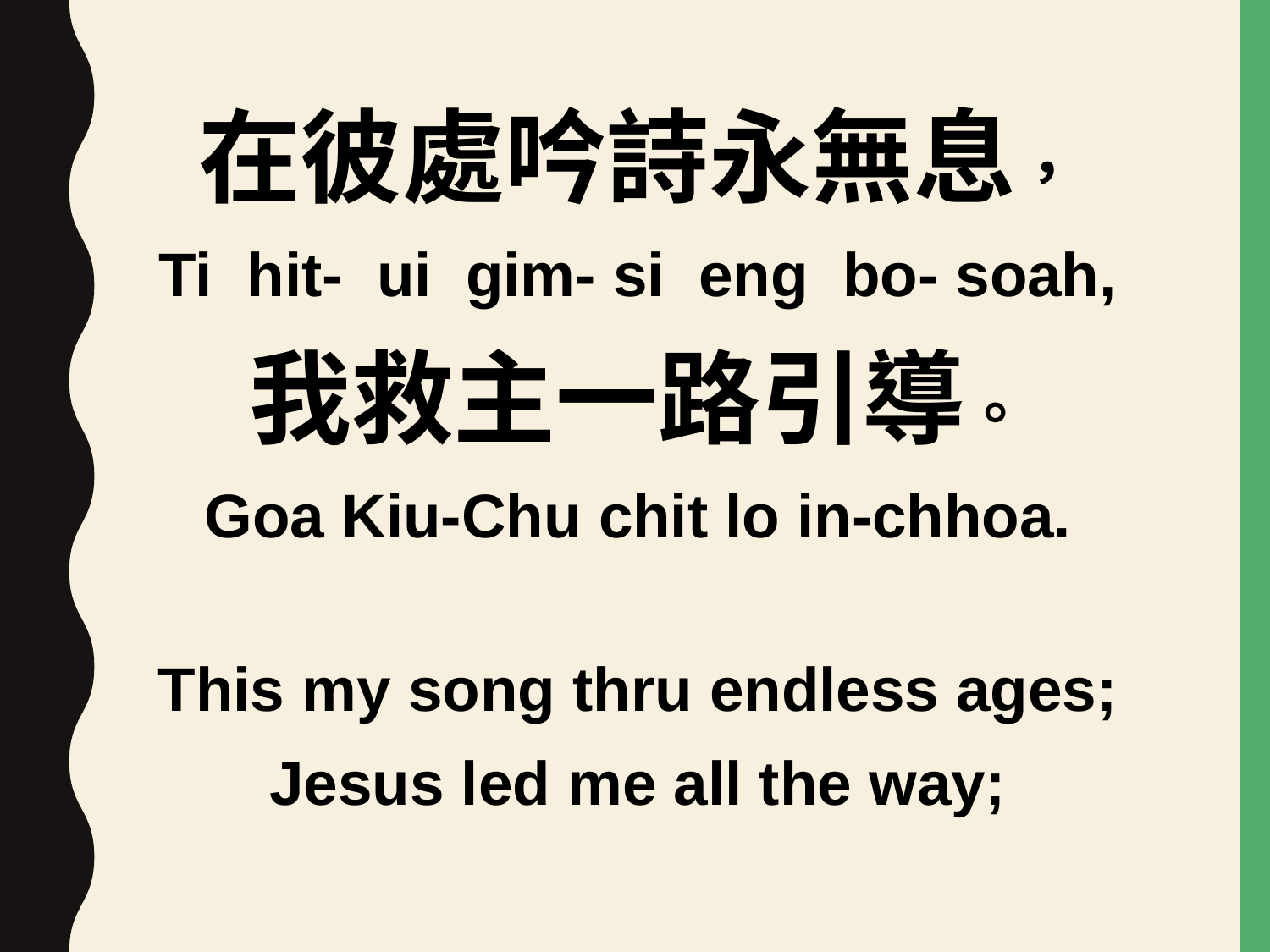

在彼處吟詩永無息，
Ti  hit-  ui  gim- si  eng  bo- soah,
我救主一路引導。
Goa Kiu-Chu chit lo in-chhoa.

This my song thru endless ages;
Jesus led me all the way;